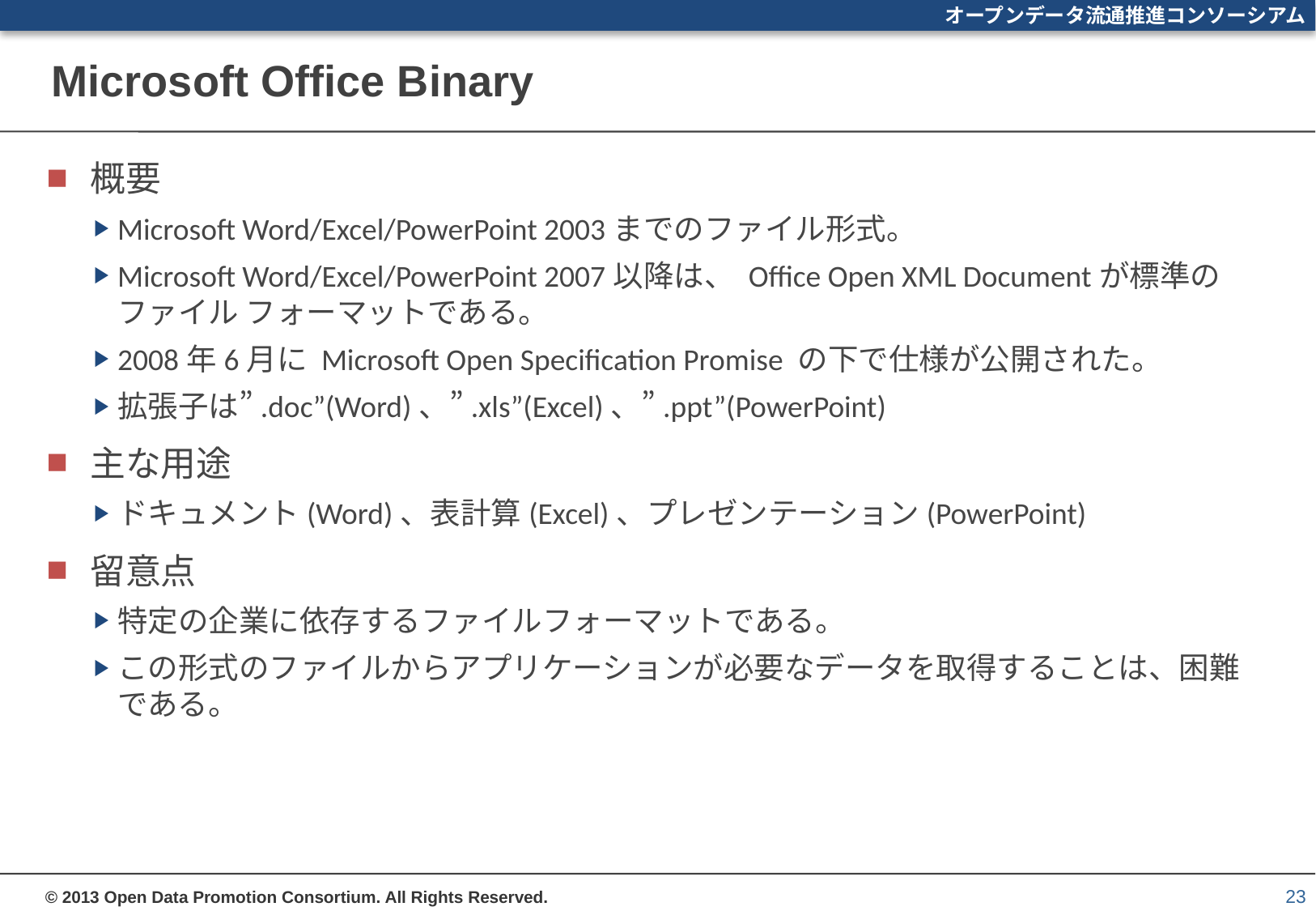

# Microsoft Office Binary
概要
Microsoft Word/Excel/PowerPoint 2003までのファイル形式。
Microsoft Word/Excel/PowerPoint 2007以降は、 Office Open XML Documentが標準のファイル フォーマットである。
2008年6月に Microsoft Open Specification Promise の下で仕様が公開された。
拡張子は”.doc”(Word)、”.xls”(Excel)、”.ppt”(PowerPoint)
主な用途
ドキュメント(Word)、表計算(Excel)、プレゼンテーション(PowerPoint)
留意点
特定の企業に依存するファイルフォーマットである。
この形式のファイルからアプリケーションが必要なデータを取得することは、困難である。
23